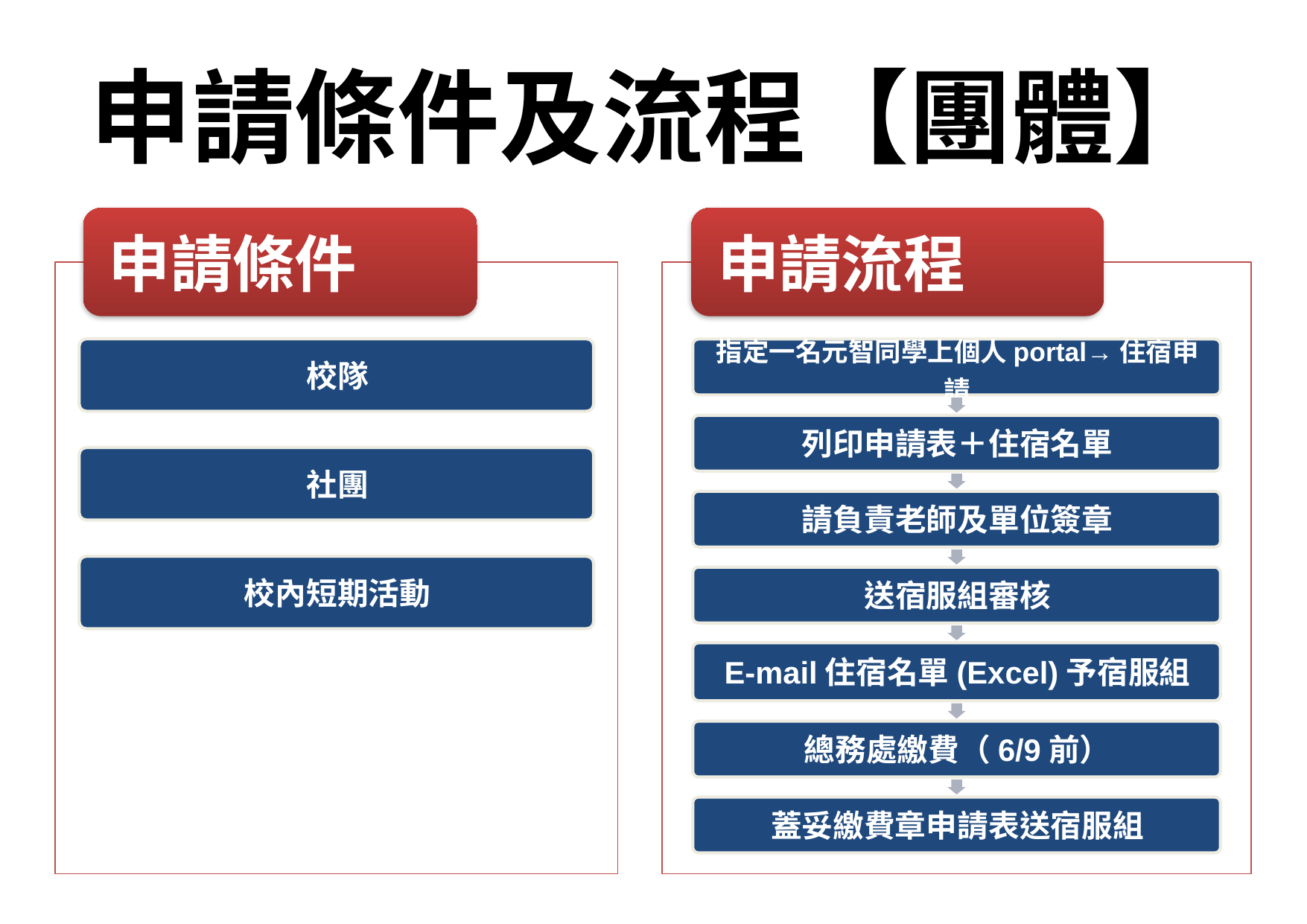

# 申請條件及流程【團體】

申請條件

申請流程
校隊

社團

校內短期活動
指定一名元智同學上個人portal→住宿申請

列印申請表＋住宿名單

請負責老師及單位簽章

送宿服組審核

E-mail住宿名單(Excel)予宿服組

總務處繳費（6/9前）

蓋妥繳費章申請表送宿服組